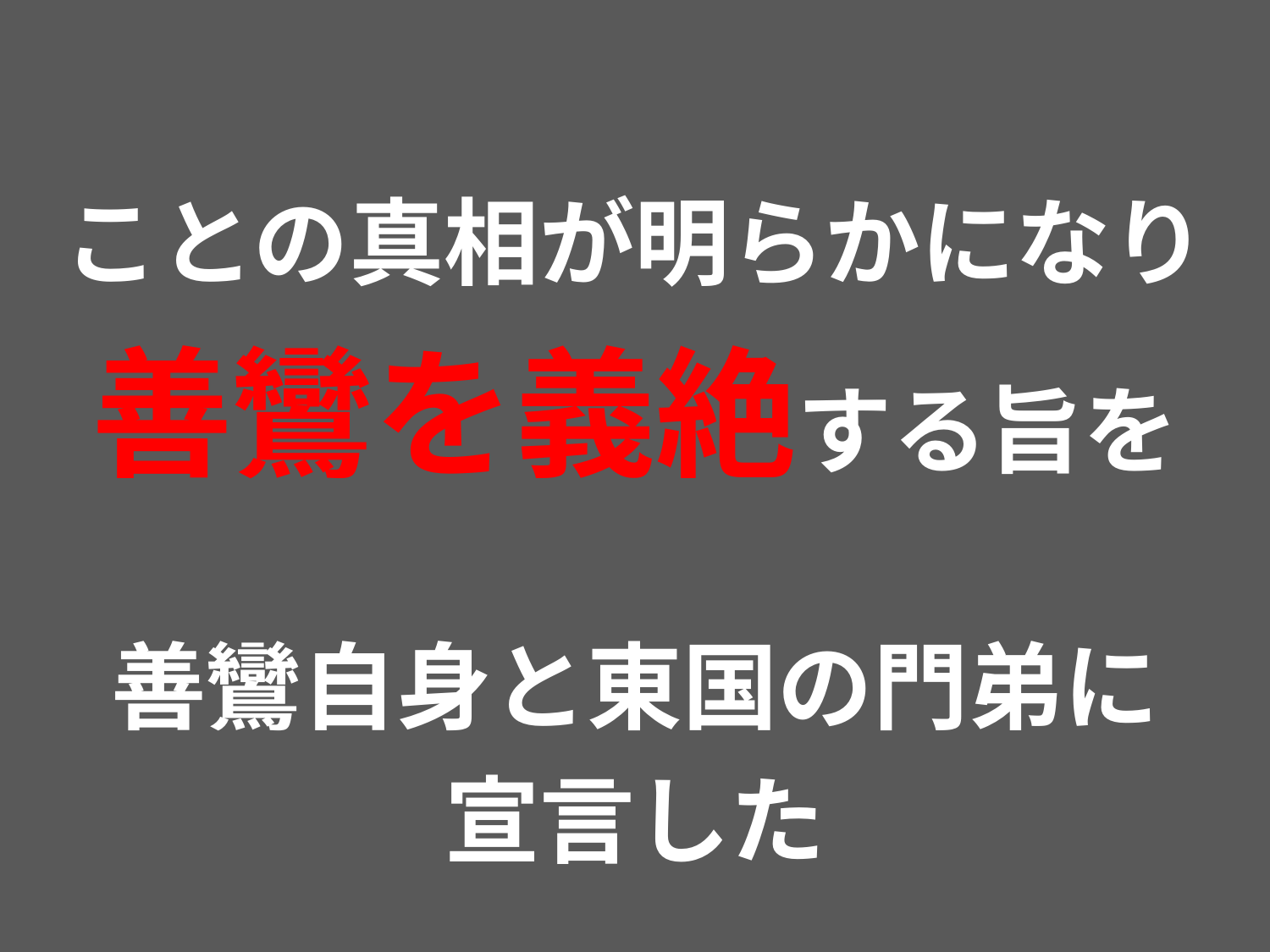

ことの真相が明らかになり
善鸞を義絶する旨を
善鸞自身と東国の門弟に
宣言した